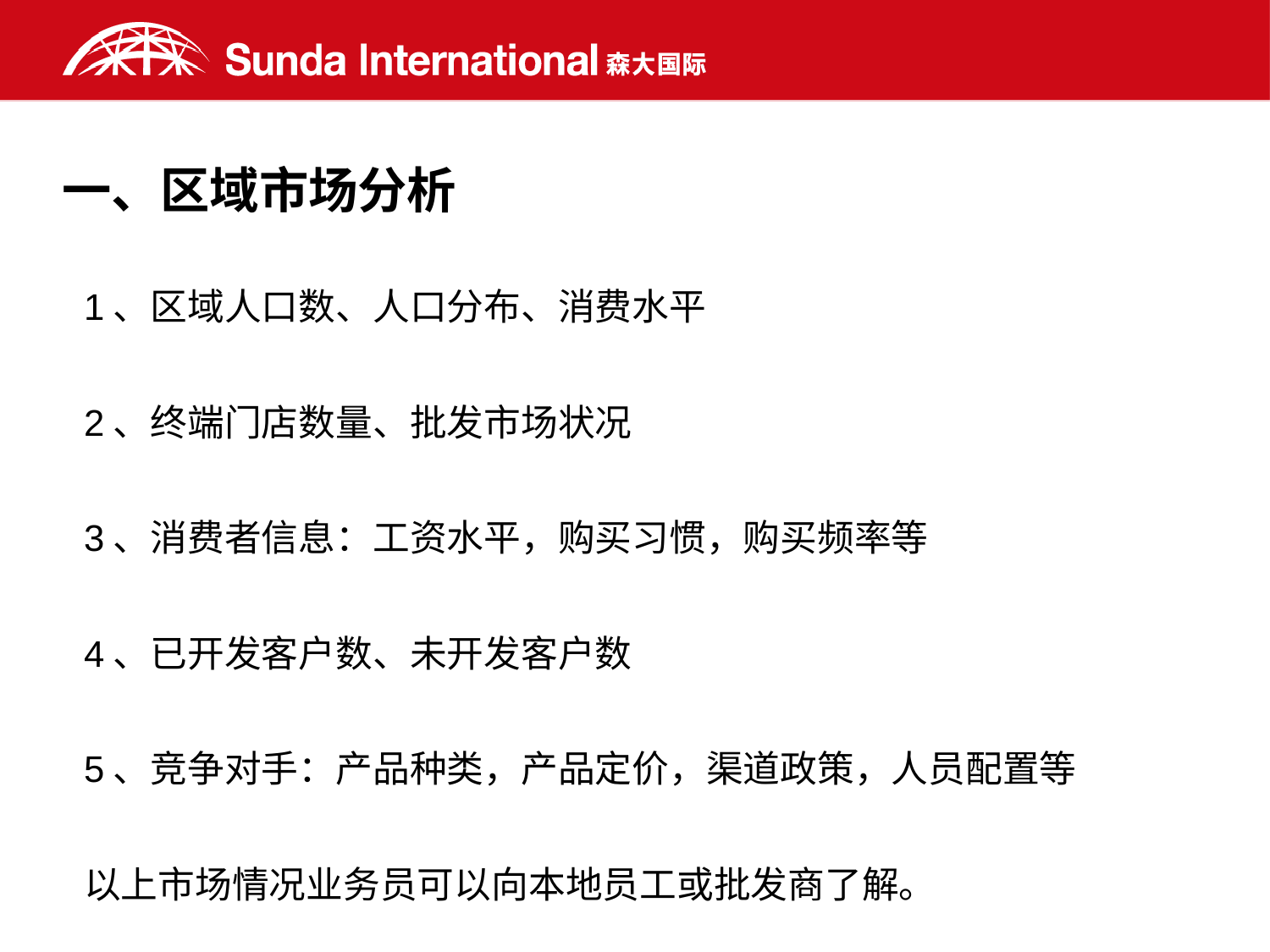

# 一、区域市场分析
1、区域人口数、人口分布、消费水平

2、终端门店数量、批发市场状况

3、消费者信息：工资水平，购买习惯，购买频率等

4、已开发客户数、未开发客户数

5、竞争对手：产品种类，产品定价，渠道政策，人员配置等

以上市场情况业务员可以向本地员工或批发商了解。